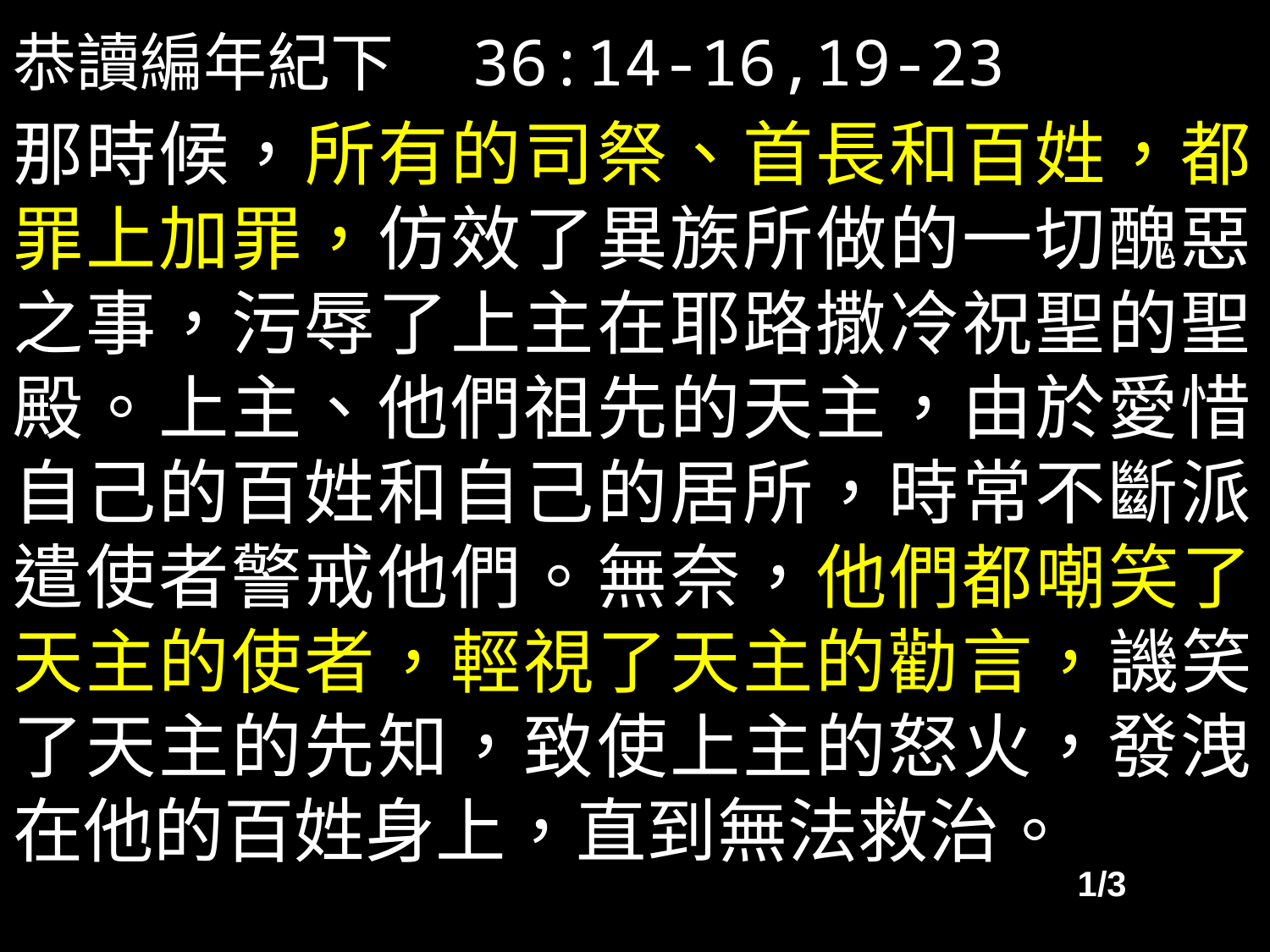

恭讀編年紀下　36:14-16,19-23
那時候，所有的司祭、首長和百姓，都罪上加罪，仿效了異族所做的一切醜惡之事，污辱了上主在耶路撒冷祝聖的聖殿。上主、他們祖先的天主，由於愛惜自己的百姓和自己的居所，時常不斷派遣使者警戒他們。無奈，他們都嘲笑了天主的使者，輕視了天主的勸言，譏笑了天主的先知，致使上主的怒火，發洩在他的百姓身上，直到無法救治。

1/3